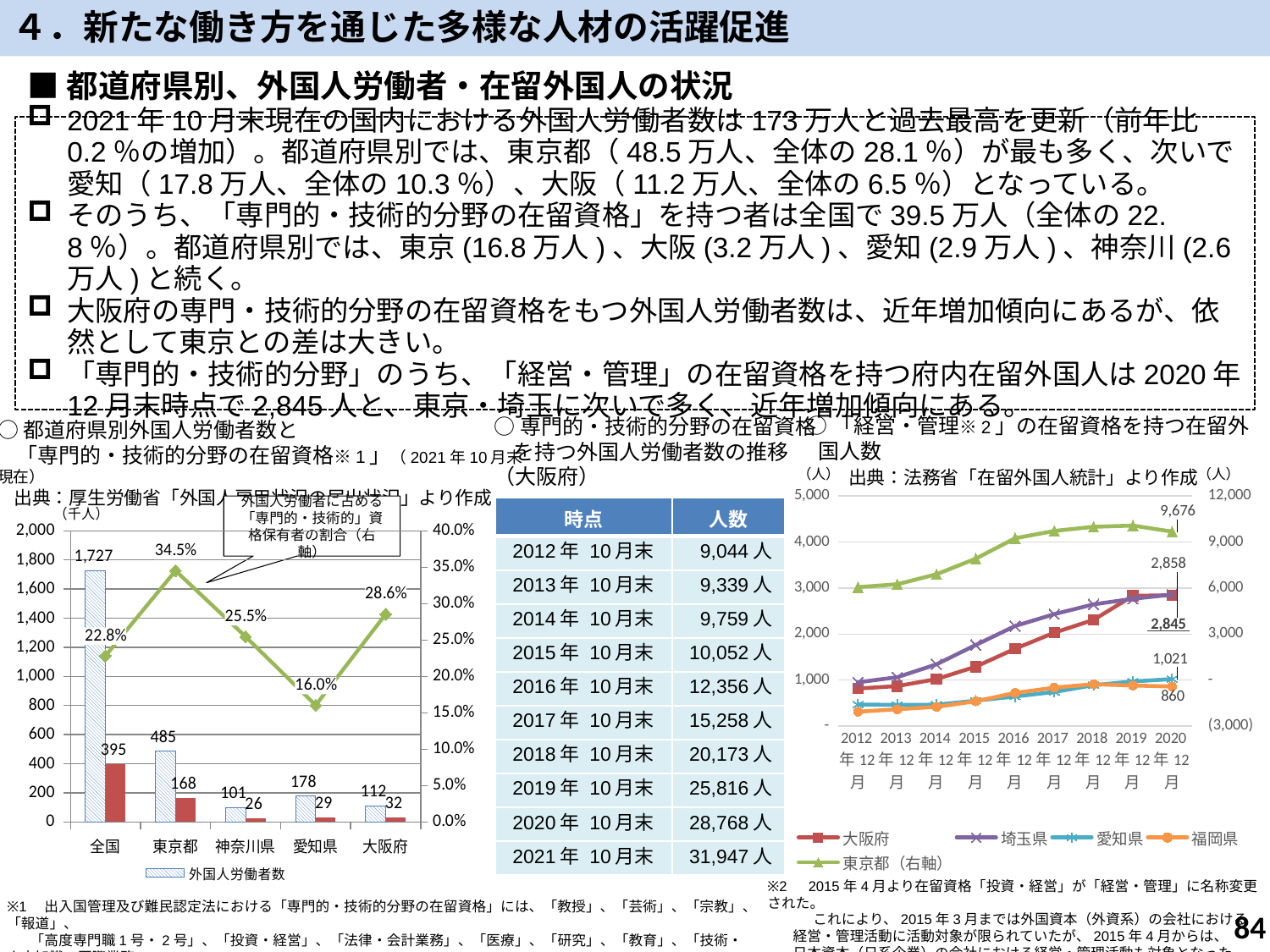

４．新たな働き方を通じた多様な人材の活躍促進
■都道府県別、外国人労働者・在留外国人の状況
2021年10月末現在の国内における外国人労働者数は173万人と過去最高を更新（前年比0.2％の増加）。都道府県別では、東京都（48.5万人、全体の28.1％）が最も多く、次いで愛知（17.8万人、全体の10.3％）、大阪（11.2万人、全体の6.5％）となっている。
そのうち、「専門的・技術的分野の在留資格」を持つ者は全国で39.5万人（全体の22.8％）。都道府県別では、東京(16.8万人)、大阪(3.2万人)、愛知(2.9万人)、神奈川(2.6万人)と続く。
大阪府の専門・技術的分野の在留資格をもつ外国人労働者数は、近年増加傾向にあるが、依然として東京との差は大きい。
「専門的・技術的分野」のうち、「経営・管理」の在留資格を持つ府内在留外国人は2020年12月末時点で2,845人と、東京・埼玉に次いで多く、近年増加傾向にある。
○「経営・管理※2」の在留資格を持つ在留外国人数
　　出典：法務省「在留外国人統計」より作成
○専門的・技術的分野の在留資格
   を持つ外国人労働者数の推移
（大阪府）
○都道府県別外国人労働者数と
   「専門的・技術的分野の在留資格※1」（2021年10月末現在）
   出典：厚生労働省「外国人雇用状況の届出状況」より作成
（人）
（人）

### Chart

| Category | 大阪府 | 埼玉県 | 愛知県 | 福岡県 | 東京都（右軸） |
|---|---|---|---|---|---|
| 2012年12月 | 816.0 | 951.0 | 470.0 | 313.0 | 6058.0 |
| 2013年12月 | 869.0 | 1062.0 | 460.0 | 365.0 | 6248.0 |
| 2014年12月 | 1021.0 | 1343.0 | 465.0 | 419.0 | 6897.0 |
| 2015年12月 | 1292.0 | 1764.0 | 552.0 | 540.0 | 7914.0 |
| 2016年12月 | 1681.0 | 2175.0 | 643.0 | 720.0 | 9242.0 |
| 2017年12月 | 2031.0 | 2433.0 | 741.0 | 835.0 | 9722.0 |
| 2018年12月 | 2310.0 | 2646.0 | 889.0 | 910.0 | 9990.0 |
| 2019年12月 | 2831.0 | 2767.0 | 970.0 | 881.0 | 10070.0 |
| 2020年12月 | 2845.0 | 2858.0 | 1021.0 | 860.0 | 9676.0 |
外国人労働者に占める
「専門的・技術的」資格保有者の割合（右軸）
| 時点 | 人数 |
| --- | --- |
| 2012年 10月末 | 9,044人 |
| 2013年 10月末 | 9,339人 |
| 2014年 10月末 | 9,759人 |
| 2015年 10月末 | 10,052人 |
| 2016年 10月末 | 12,356人 |
| 2017年 10月末 | 15,258人 |
| 2018年 10月末 | 20,173人 |
| 2019年 10月末 | 25,816人 |
| 2020年 10月末 | 28,768人 |
| 2021年 10月末 | 31,947人 |

### Chart

| Category | 外国人労働者数 | 「専門的・技術的」資格人数 | 全労働者に占める「専門・技術」の割合 |
|---|---|---|---|
| 全国 | 1727.221 | 394.509 | 0.2284067875506377 |
| 東京都 | 485.382 | 167.598 | 0.34529092549785534 |
| 神奈川県 | 100.592 | 25.616 | 0.25465245745188486 |
| 愛知県 | 177.769 | 28.503 | 0.1603372916537754 |
| 大阪府 | 111.862 | 31.947 | 0.2855929627576836 |
※2　2015年4月より在留資格「投資・経営」が「経営・管理」に名称変更された。
　　　 これにより、2015年3月までは外国資本（外資系）の会社における
       経営・管理活動に活動対象が限られていたが、2015年4月からは、
       日本資本（日系企業）の会社における経営・管理活動も対象となった。
※1　出入国管理及び難民認定法における「専門的・技術的分野の在留資格」には、「教授」、「芸術」、「宗教」、「報道」、
      「高度専門職1号・2号」、「投資・経営」、「法律・会計業務」、「医療」、「研究」、「教育」、「技術・人文知識・国際業務」、
　　　「企業内転勤」、「興行」、「介護」、「技能」が該当する。
84